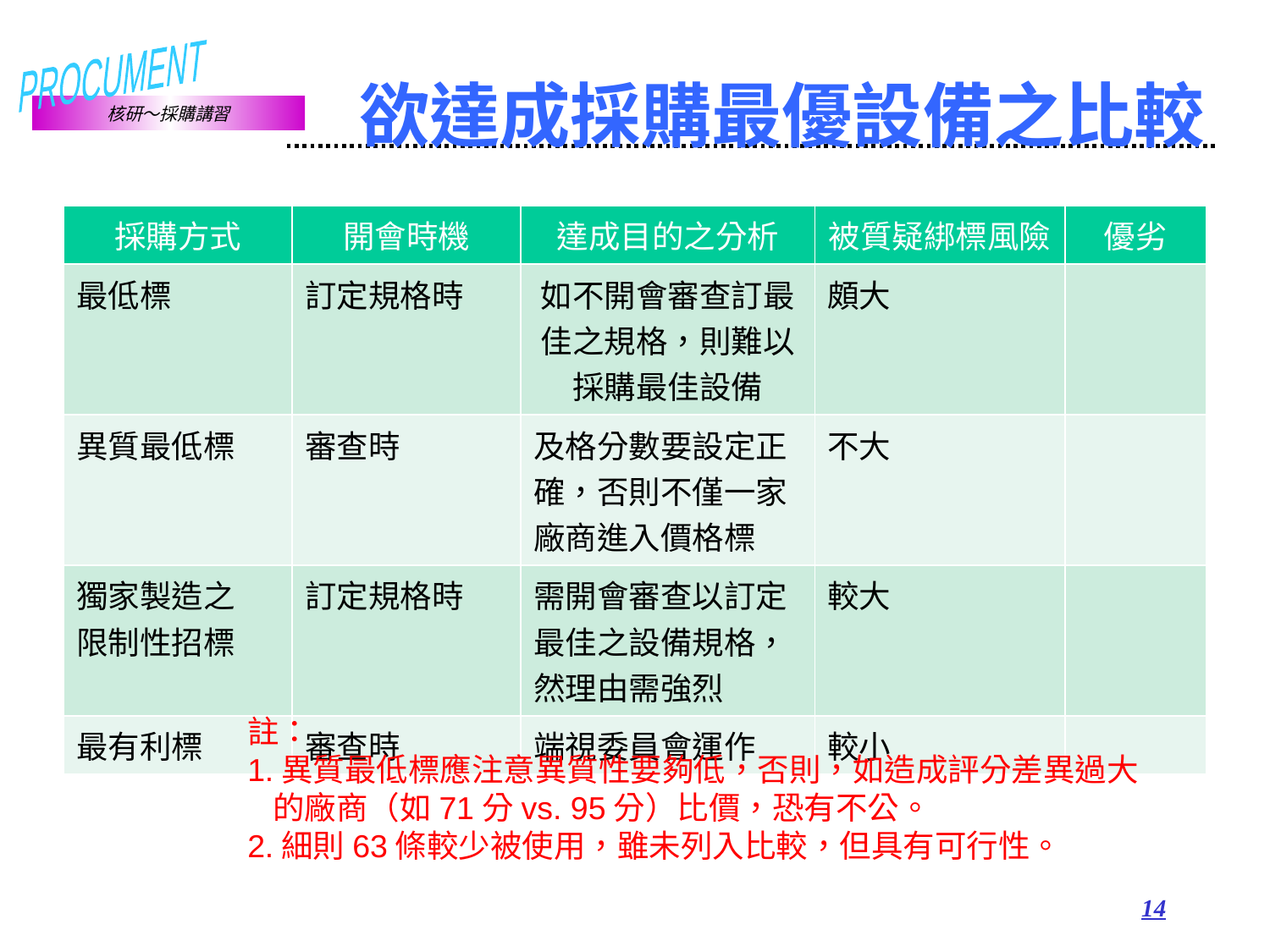

# 欲達成採購最優設備之比較
| 採購方式 | 開會時機 | 達成目的之分析 | 被質疑綁標風險 | 優劣 |
| --- | --- | --- | --- | --- |
| 最低標 | 訂定規格時 | 如不開會審查訂最佳之規格，則難以採購最佳設備 | 頗大 |  |
| 異質最低標 | 審查時 | 及格分數要設定正確，否則不僅一家廠商進入價格標 | 不大 |  |
| 獨家製造之 限制性招標 | 訂定規格時 | 需開會審查以訂定最佳之設備規格，然理由需強烈 | 較大 |  |
| 最有利標 | 審查時 | 端視委員會運作 | 較小 |  |
註：
1.異質最低標應注意異質性要夠低，否則，如造成評分差異過大的廠商（如71分vs. 95分）比價，恐有不公。
2.細則63條較少被使用，雖未列入比較，但具有可行性。
14